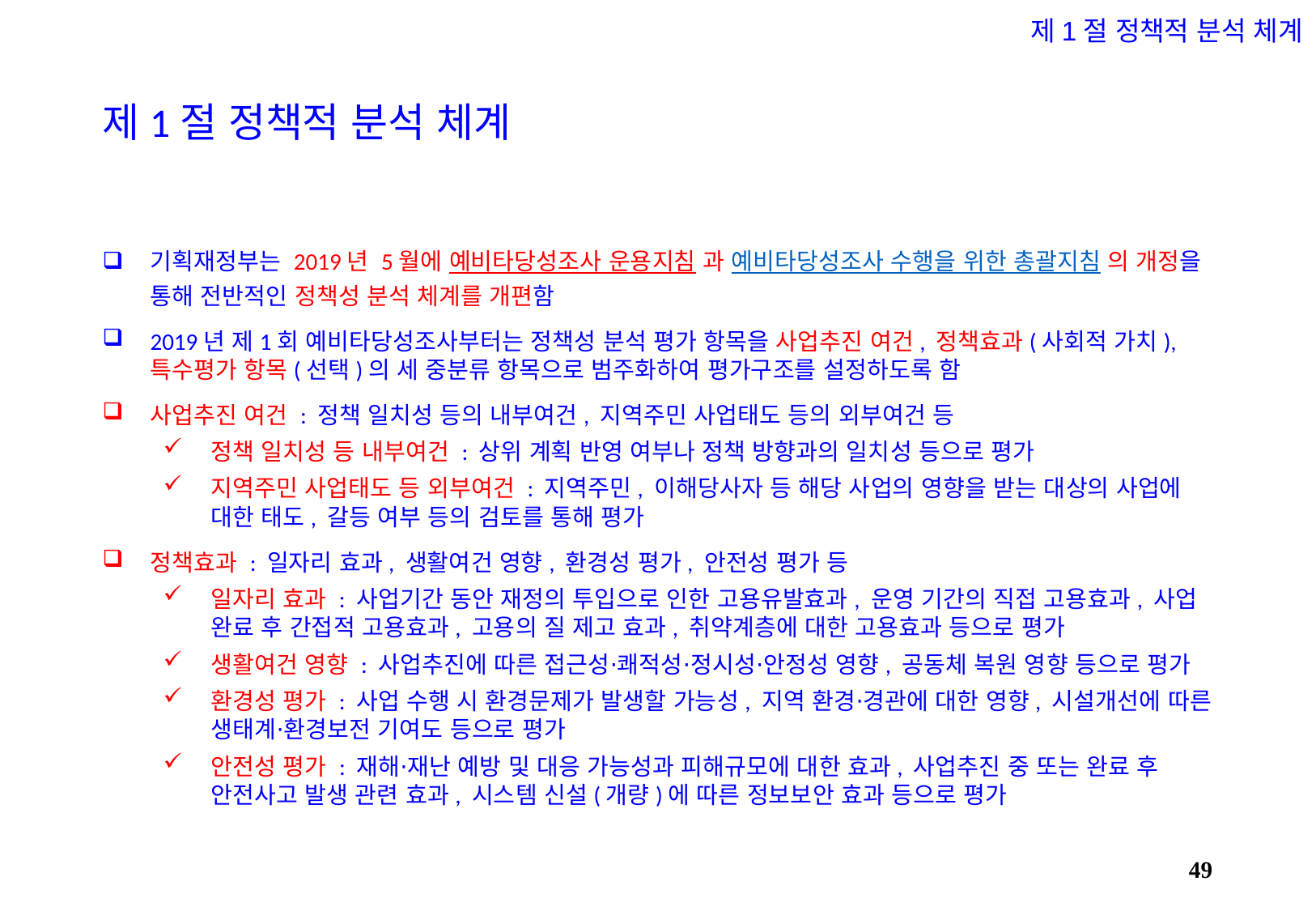

제1절 정책적 분석 체계

# 제1절 정책적 분석 체계
기획재정부는 2019년 5월에 예비타당성조사 운용지침 과 예비타당성조사 수행을 위한 총괄지침 의 개정을 통해 전반적인 정책성 분석 체계를 개편함
2019년 제1회 예비타당성조사부터는 정책성 분석 평가 항목을 사업추진 여건, 정책효과(사회적 가치), 특수평가 항목(선택)의 세 중분류 항목으로 범주화하여 평가구조를 설정하도록 함
사업추진 여건 : 정책 일치성 등의 내부여건, 지역주민 사업태도 등의 외부여건 등
정책 일치성 등 내부여건 : 상위 계획 반영 여부나 정책 방향과의 일치성 등으로 평가
지역주민 사업태도 등 외부여건 : 지역주민, 이해당사자 등 해당 사업의 영향을 받는 대상의 사업에 대한 태도, 갈등 여부 등의 검토를 통해 평가
정책효과 : 일자리 효과, 생활여건 영향, 환경성 평가, 안전성 평가 등
일자리 효과 : 사업기간 동안 재정의 투입으로 인한 고용유발효과, 운영 기간의 직접 고용효과, 사업 완료 후 간접적 고용효과, 고용의 질 제고 효과, 취약계층에 대한 고용효과 등으로 평가
생활여건 영향 : 사업추진에 따른 접근성⋅쾌적성⋅정시성⋅안정성 영향, 공동체 복원 영향 등으로 평가
환경성 평가 : 사업 수행 시 환경문제가 발생할 가능성, 지역 환경⋅경관에 대한 영향, 시설개선에 따른 생태계⋅환경보전 기여도 등으로 평가
안전성 평가 : 재해⋅재난 예방 및 대응 가능성과 피해규모에 대한 효과, 사업추진 중 또는 완료 후 안전사고 발생 관련 효과, 시스템 신설(개량)에 따른 정보보안 효과 등으로 평가

49